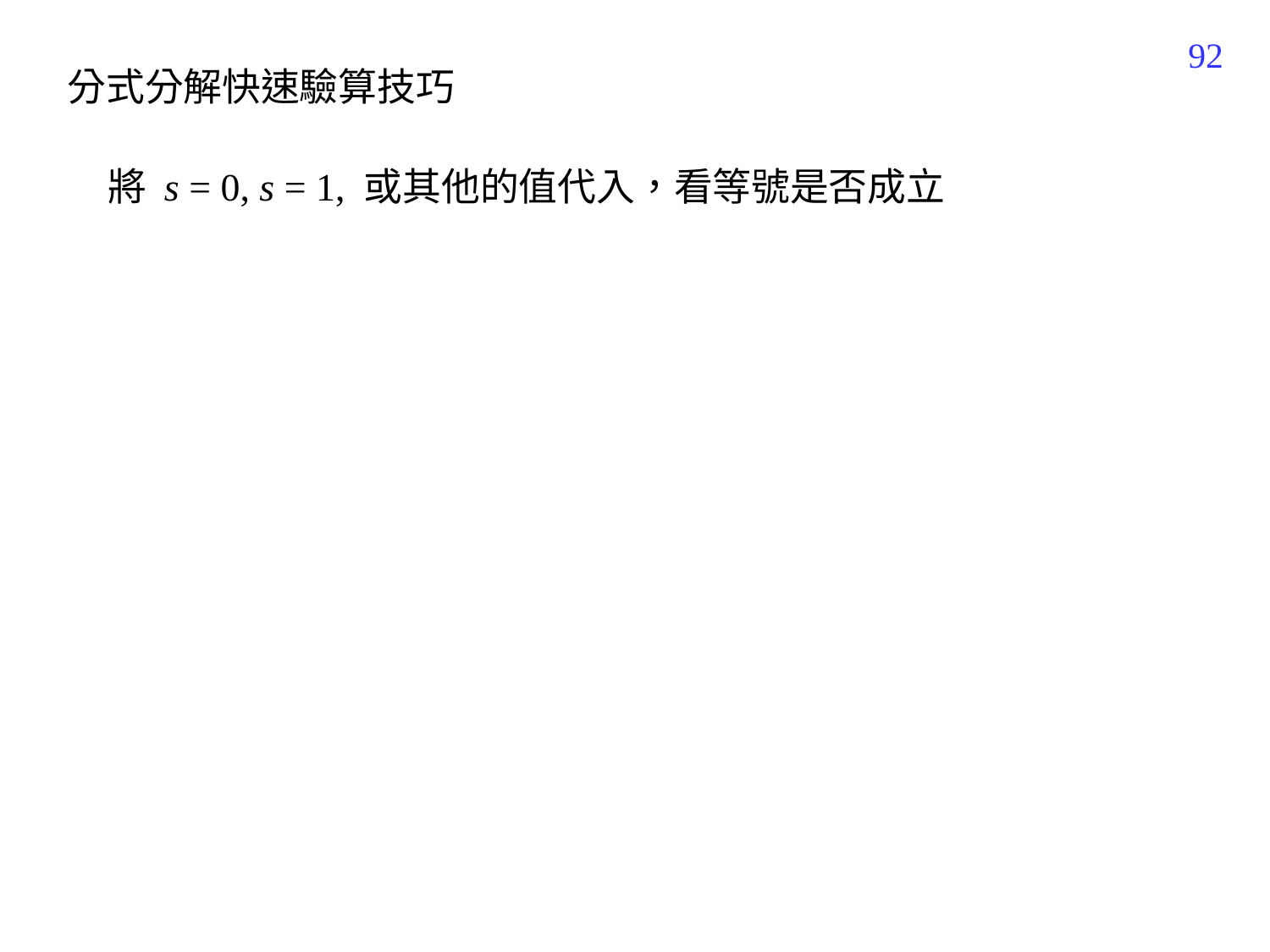

92
分式分解快速驗算技巧
將 s = 0, s = 1, 或其他的值代入，看等號是否成立